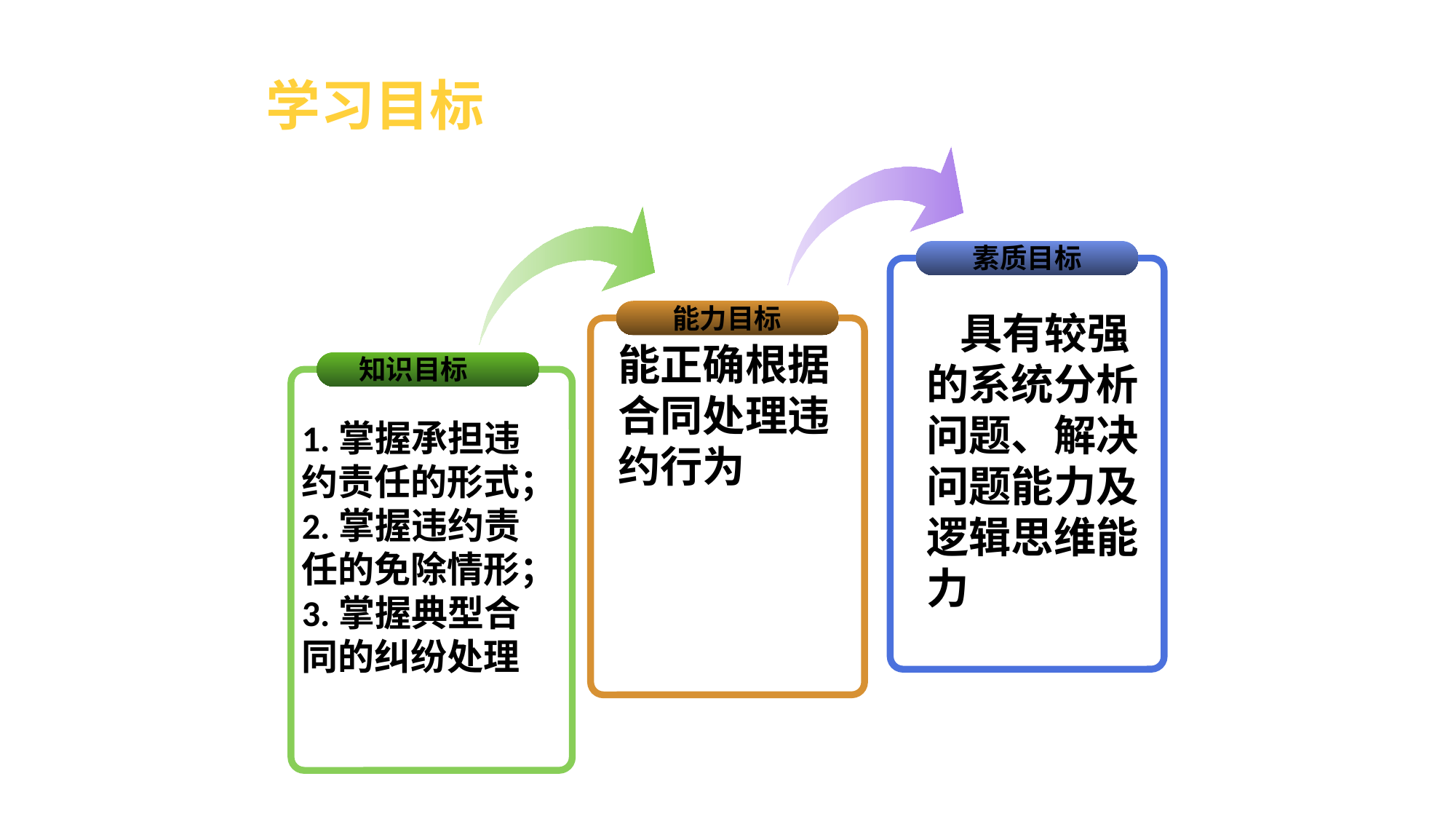

# 学习目标

素质目标

能力目标

   具有较强的系统分析问题、解决问题能力及逻辑思维能力

能正确根据合同处理违约行为
知识目标

1.掌握承担违约责任的形式；2.掌握违约责任的免除情形；3.掌握典型合同的纠纷处理